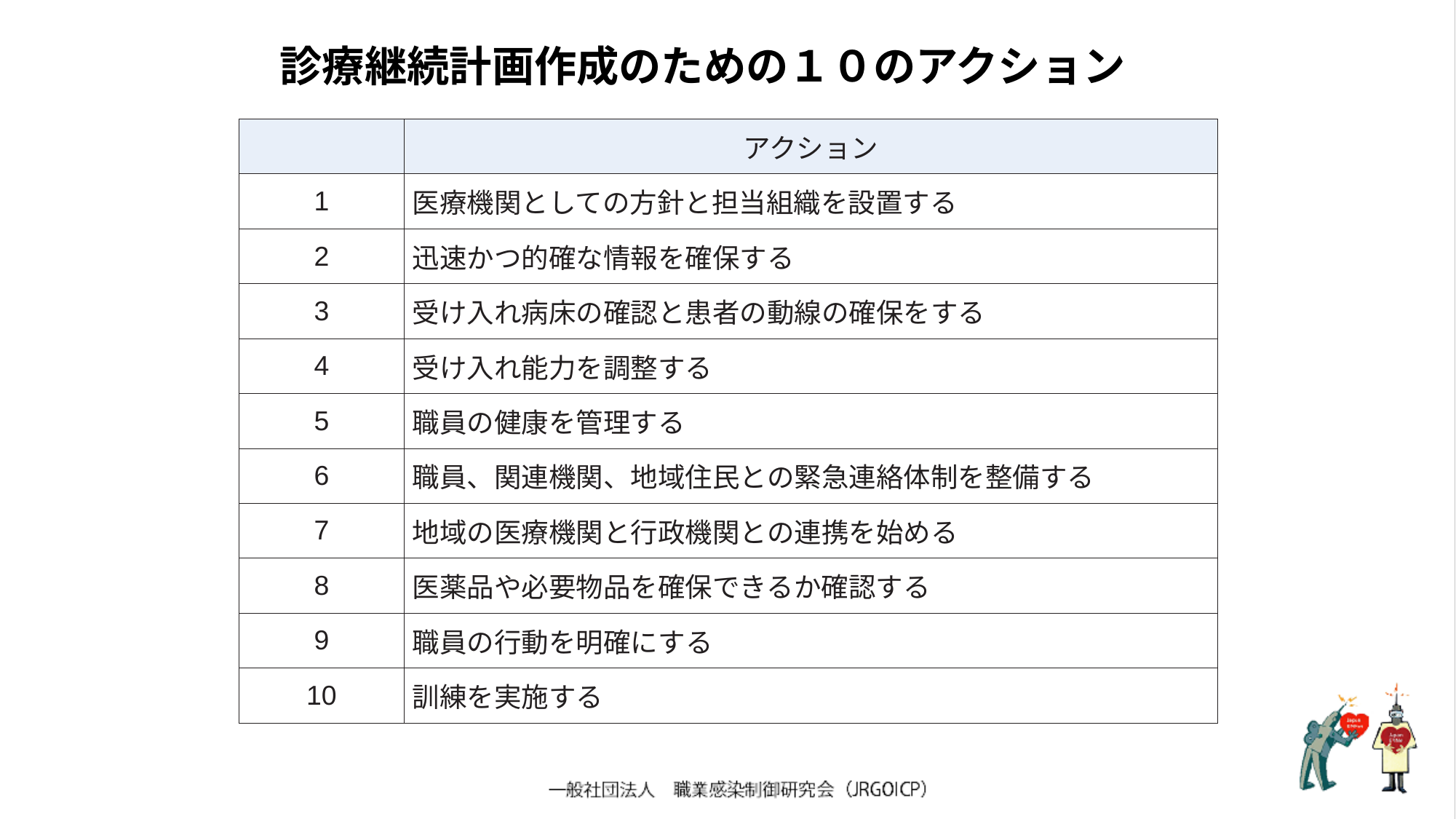

診療継続計画作成のための１０のアクション
|  | アクション |
| --- | --- |
| 1 | 医療機関としての方針と担当組織を設置する |
| 2 | 迅速かつ的確な情報を確保する |
| 3 | 受け入れ病床の確認と患者の動線の確保をする |
| 4 | 受け入れ能力を調整する |
| 5 | 職員の健康を管理する |
| 6 | 職員、関連機関、地域住民との緊急連絡体制を整備する |
| 7 | 地域の医療機関と行政機関との連携を始める |
| 8 | 医薬品や必要物品を確保できるか確認する |
| 9 | 職員の行動を明確にする |
| 10 | 訓練を実施する |